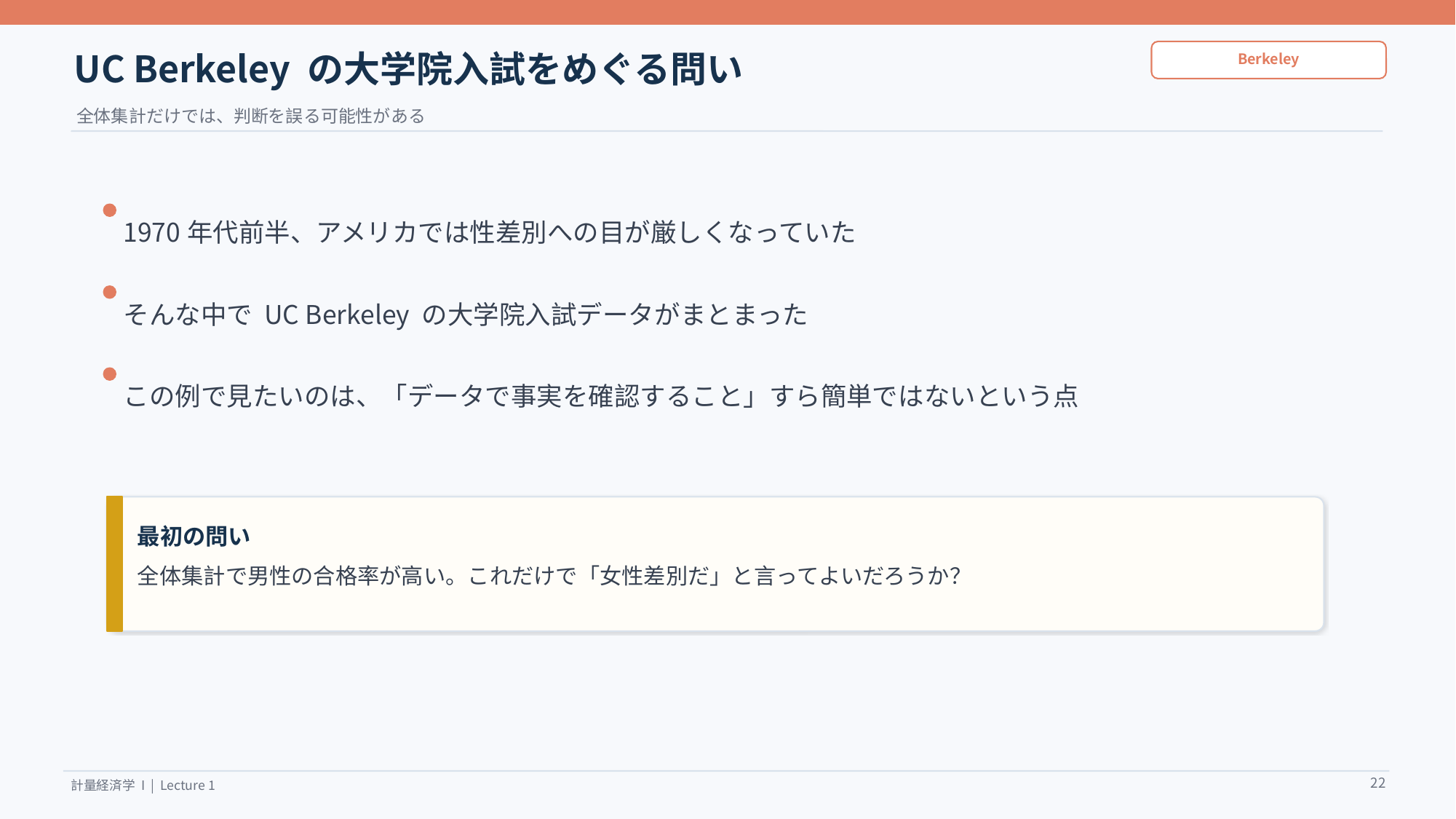

UC Berkeley の大学院入試をめぐる問い

Berkeley
全体集計だけでは、判断を誤る可能性がある

1970年代前半、アメリカでは性差別への目が厳しくなっていた

そんな中で UC Berkeley の大学院入試データがまとまった

この例で見たいのは、「データで事実を確認すること」すら簡単ではないという点

最初の問い
全体集計で男性の合格率が高い。これだけで「女性差別だ」と言ってよいだろうか？

22
計量経済学 I  |  Lecture 1